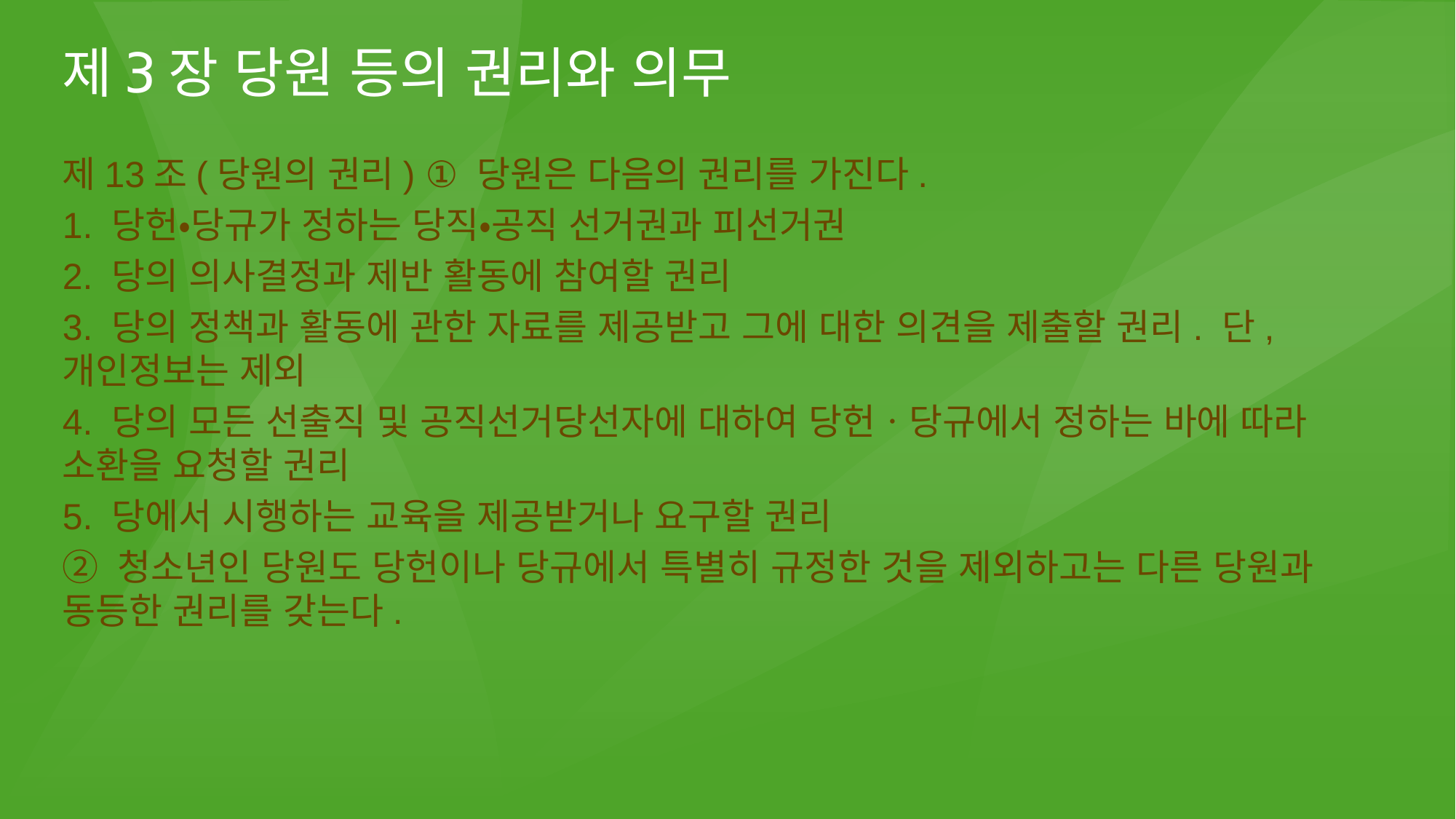

# 제3장 당원 등의 권리와 의무
제13조(당원의 권리) ① 당원은 다음의 권리를 가진다.
1. 당헌•당규가 정하는 당직•공직 선거권과 피선거권
2. 당의 의사결정과 제반 활동에 참여할 권리
3. 당의 정책과 활동에 관한 자료를 제공받고 그에 대한 의견을 제출할 권리. 단, 개인정보는 제외
4. 당의 모든 선출직 및 공직선거당선자에 대하여 당헌ㆍ당규에서 정하는 바에 따라 소환을 요청할 권리
5. 당에서 시행하는 교육을 제공받거나 요구할 권리
② 청소년인 당원도 당헌이나 당규에서 특별히 규정한 것을 제외하고는 다른 당원과 동등한 권리를 갖는다.